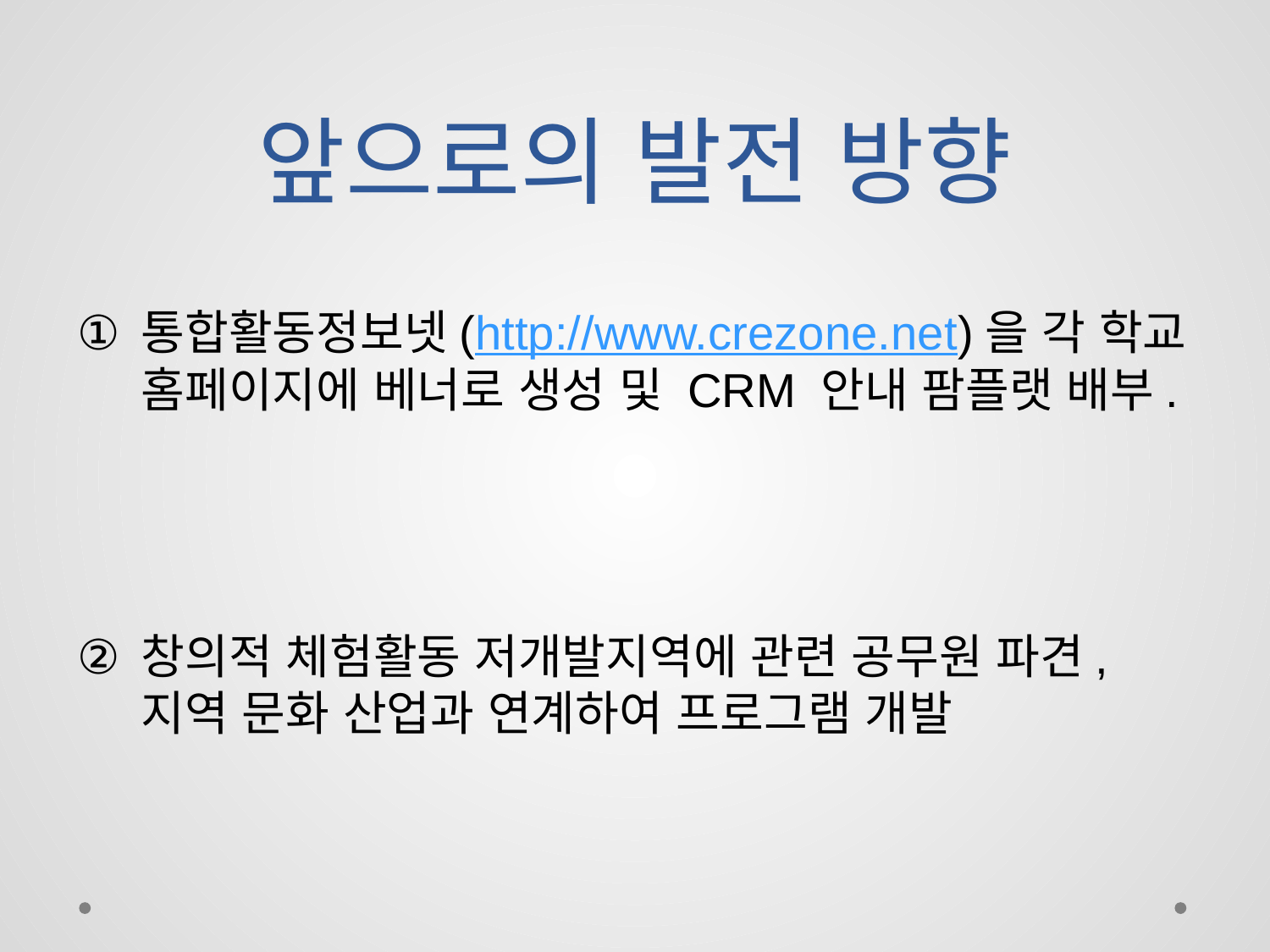

# 앞으로의 발전 방향
통합활동정보넷(http://www.crezone.net)을 각 학교 홈페이지에 베너로 생성 및 CRM 안내 팜플랫 배부.

창의적 체험활동 저개발지역에 관련 공무원 파견, 지역 문화 산업과 연계하여 프로그램 개발